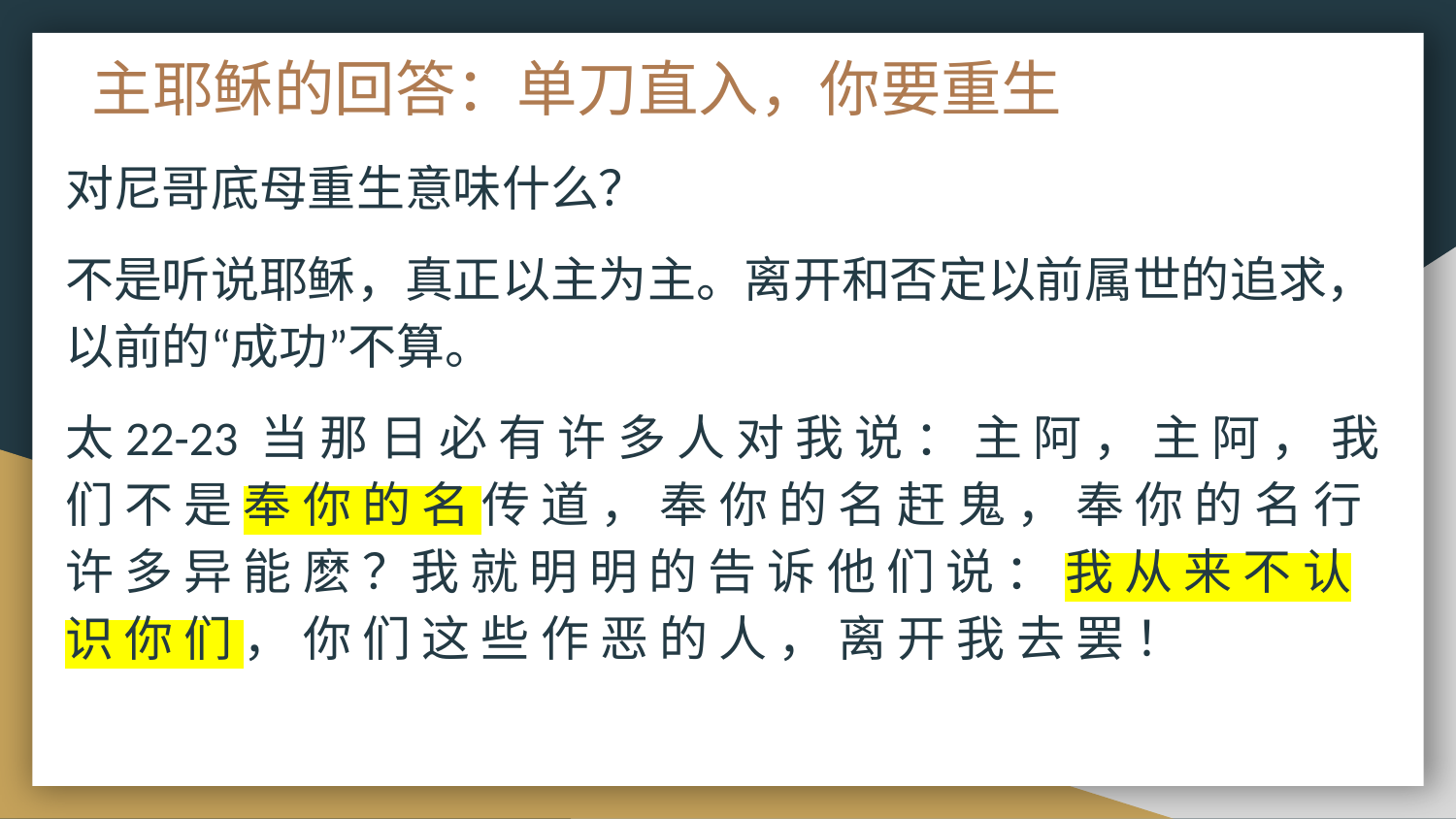

# 主耶稣的回答：单刀直入，你要重生
对尼哥底母重生意味什么？
不是听说耶稣，真正以主为主。离开和否定以前属世的追求， 以前的“成功”不算。
太22-23 当 那 日 必 有 许 多 人 对 我 说 ： 主 阿 ， 主 阿 ， 我 们 不 是 奉 你 的 名 传 道 ， 奉 你 的 名 赶 鬼 ， 奉 你 的 名 行 许 多 异 能 麽 ？我 就 明 明 的 告 诉 他 们 说 ： 我 从 来 不 认 识 你 们 ， 你 们 这 些 作 恶 的 人 ， 离 开 我 去 罢 ！